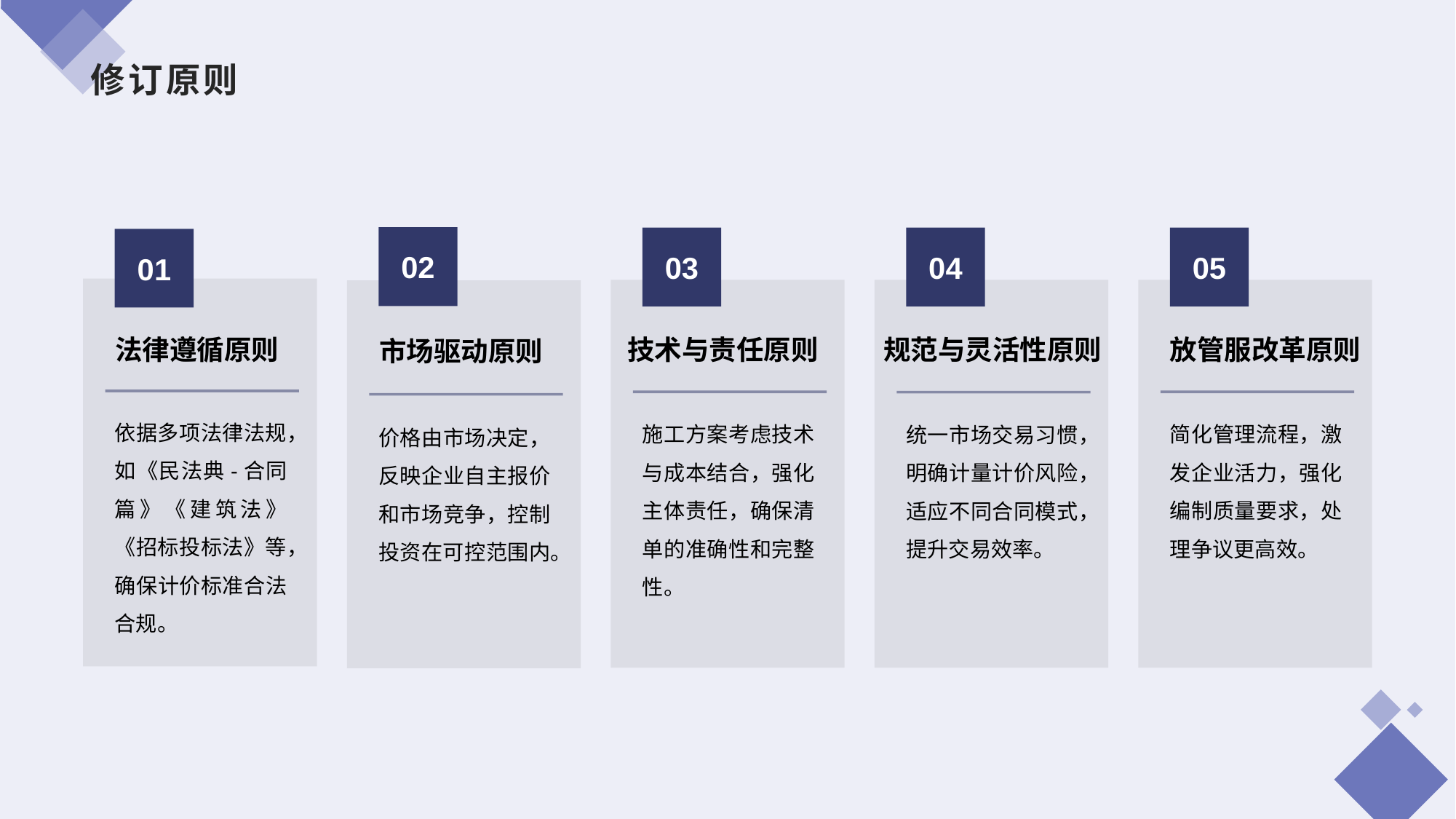

# 修订原则
02
03
04
05
01

技术与责任原则
放管服改革原则
规范与灵活性原则
法律遵循原则
市场驱动原则
依据多项法律法规，如《民法典-合同篇》《建筑法》《招标投标法》等，确保计价标准合法合规。
施工方案考虑技术与成本结合，强化主体责任，确保清单的准确性和完整性。
简化管理流程，激发企业活力，强化编制质量要求，处理争议更高效。
统一市场交易习惯，明确计量计价风险，适应不同合同模式，提升交易效率。
价格由市场决定，反映企业自主报价和市场竞争，控制投资在可控范围内。